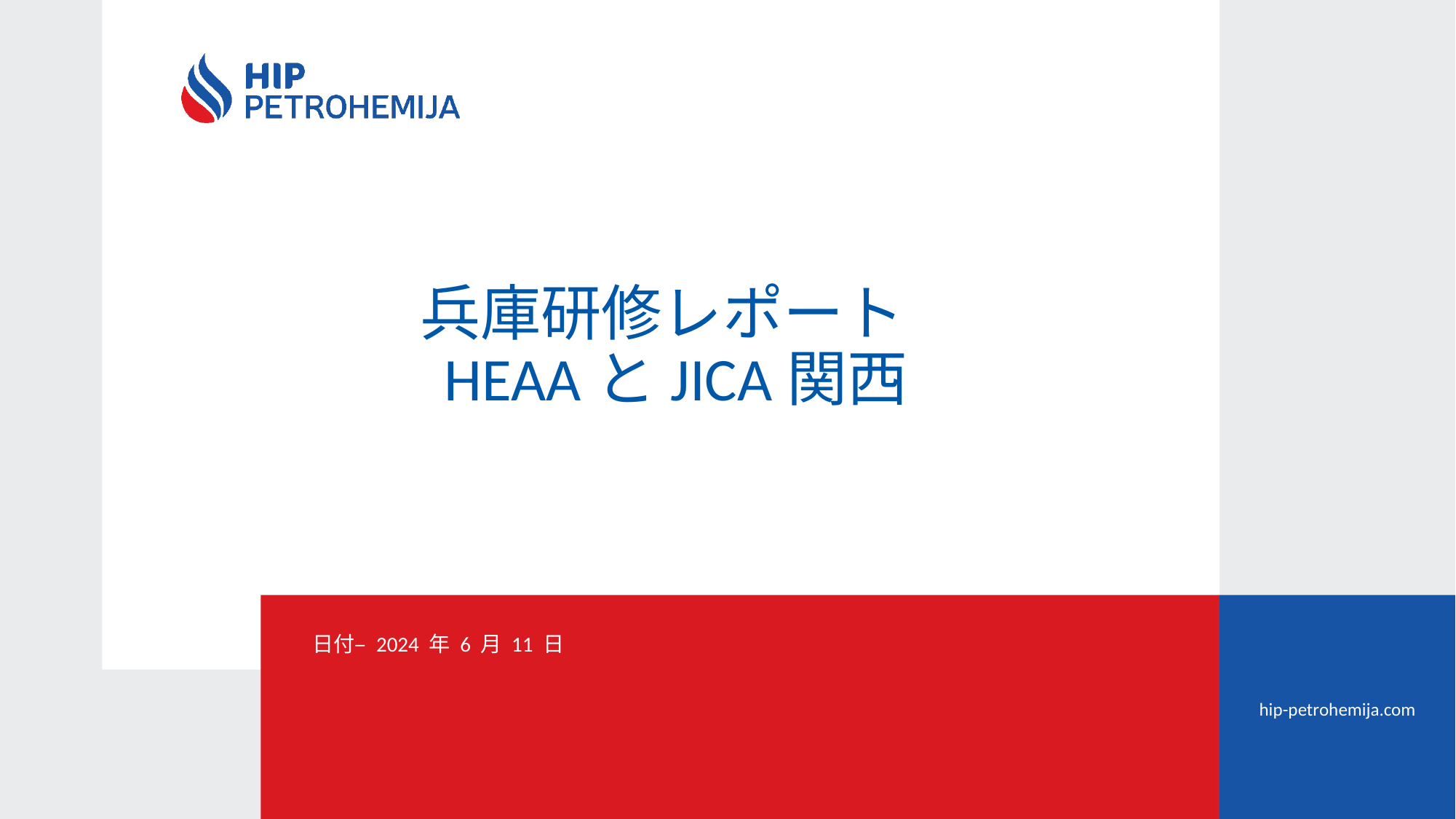

# 兵庫研修レポート HEAAとJICA関西
日付– 2024 年 6 月 11 日